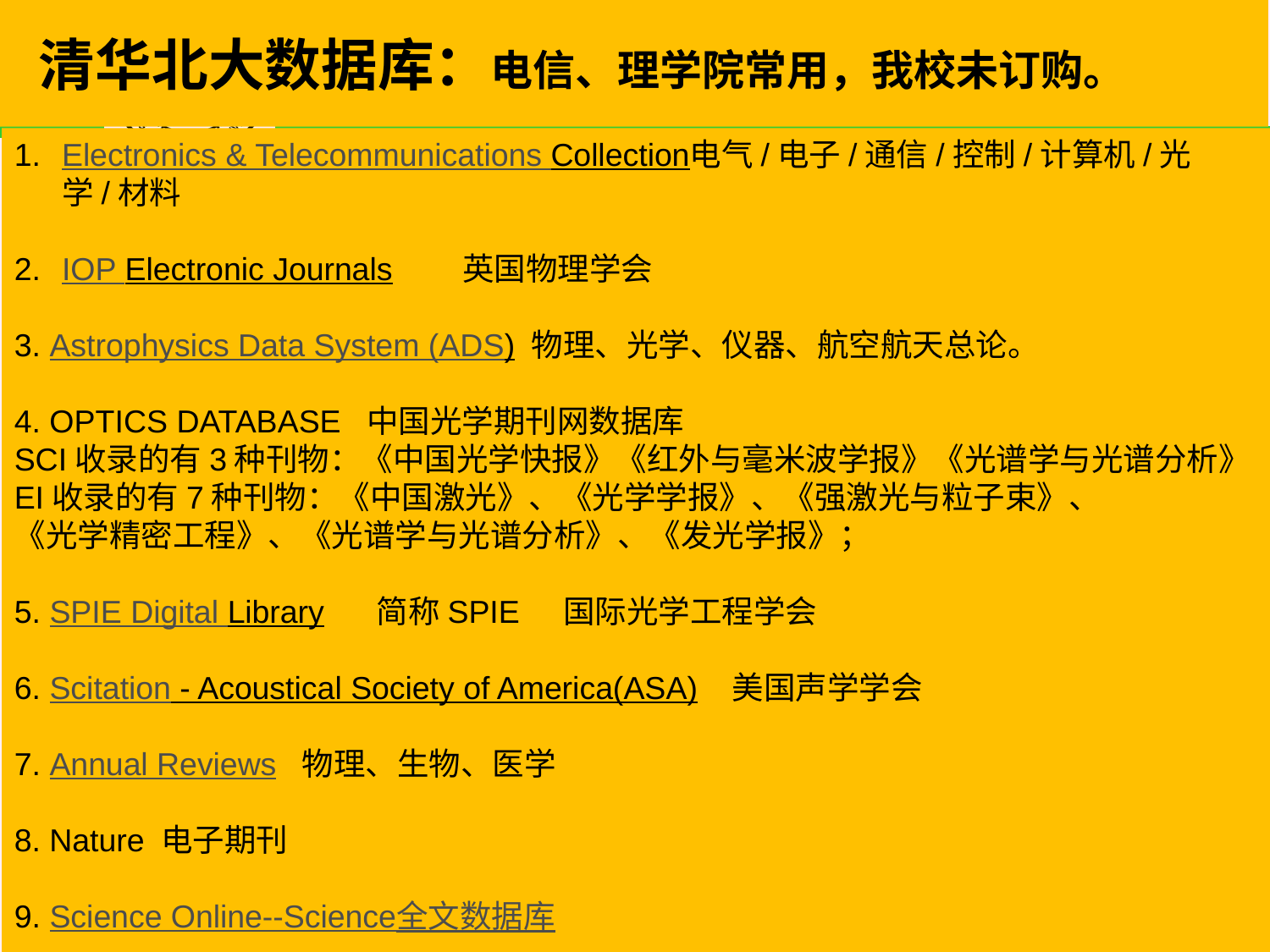

清华北大数据库：电信、理学院常用，我校未订购。

Electronics & Telecommunications Collection电气/电子/通信/控制/计算机/光学/材料

IOP Electronic Journals       英国物理学会

3. Astrophysics Data System (ADS) 物理、光学、仪器、航空航天总论。

4. OPTICS DATABASE  中国光学期刊网数据库
SCI收录的有3种刊物：《中国光学快报》《红外与毫米波学报》《光谱学与光谱分析》
EI收录的有7种刊物：《中国激光》、《光学学报》、《强激光与粒子束》、
《光学精密工程》、《光谱学与光谱分析》、《发光学报》；

5. SPIE Digital Library     简称SPIE    国际光学工程学会

6. Scitation - Acoustical Society of America(ASA)   美国声学学会

7. Annual Reviews  物理、生物、医学

8. Nature 电子期刊

9. Science Online--Science全文数据库